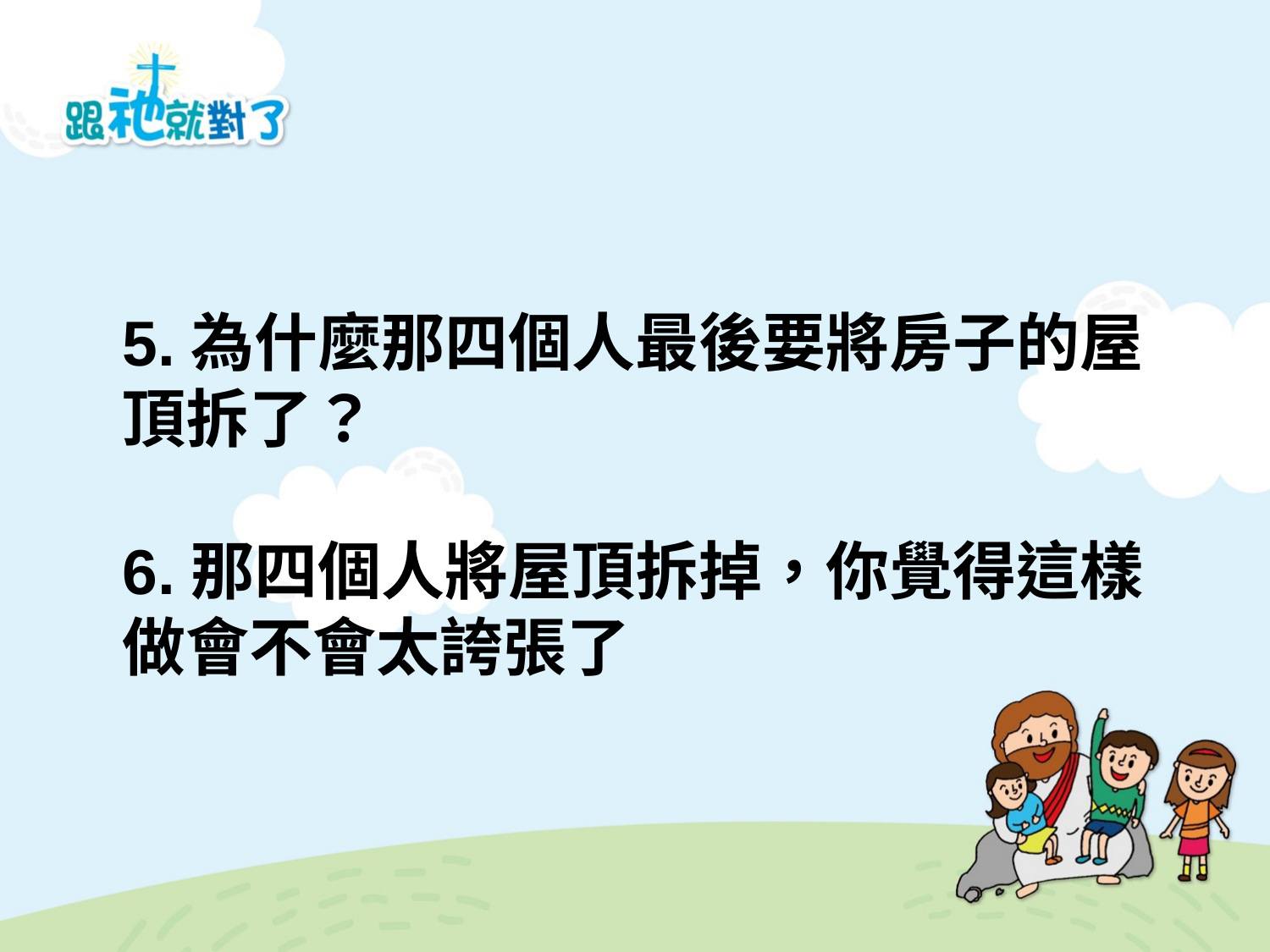

5.為什麼那四個人最後要將房子的屋頂拆了？

6.那四個人將屋頂拆掉，你覺得這樣做會不會太誇張了